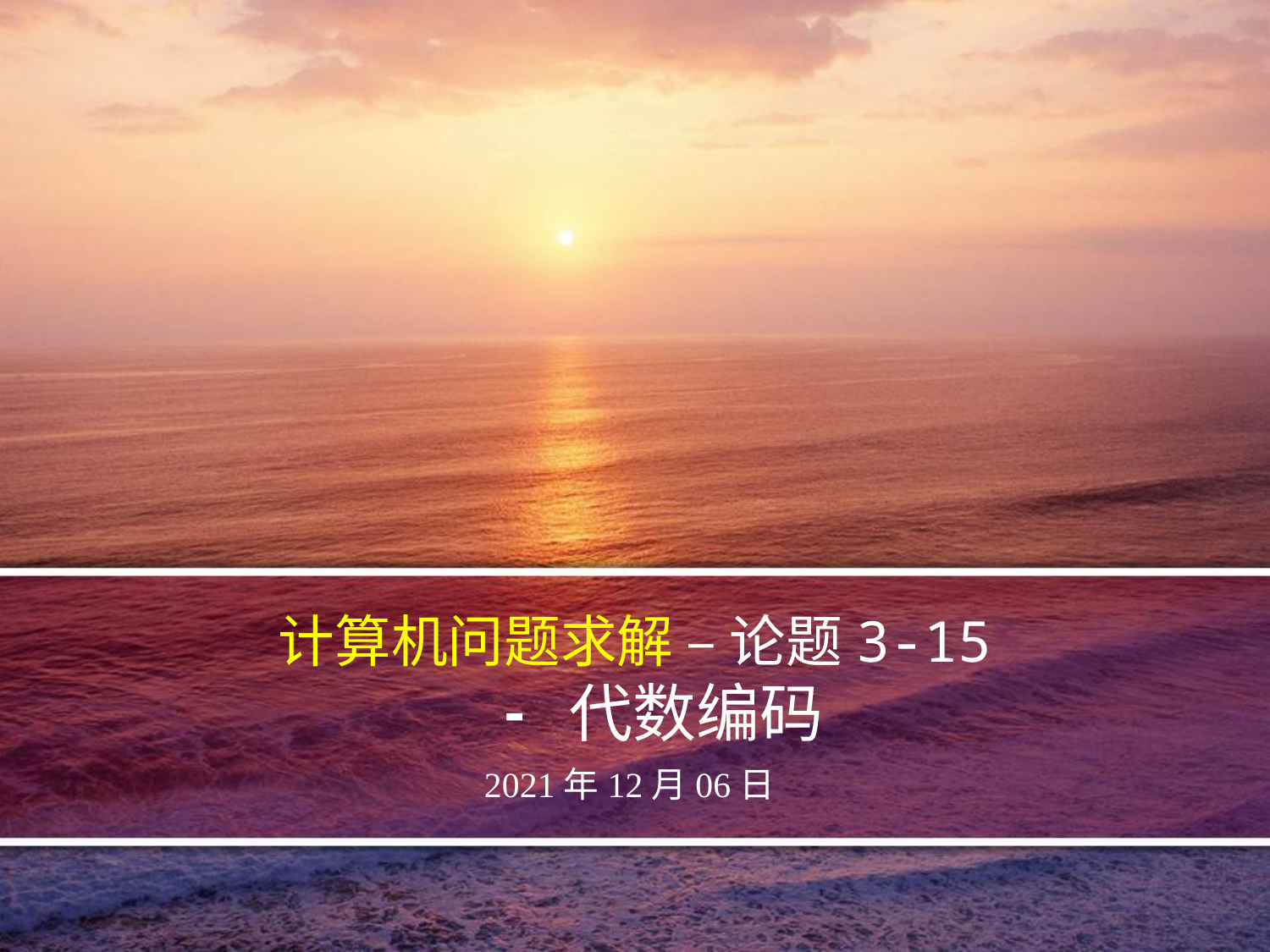

# 计算机问题求解 – 论题3-15 -  代数编码
2021年12月06日